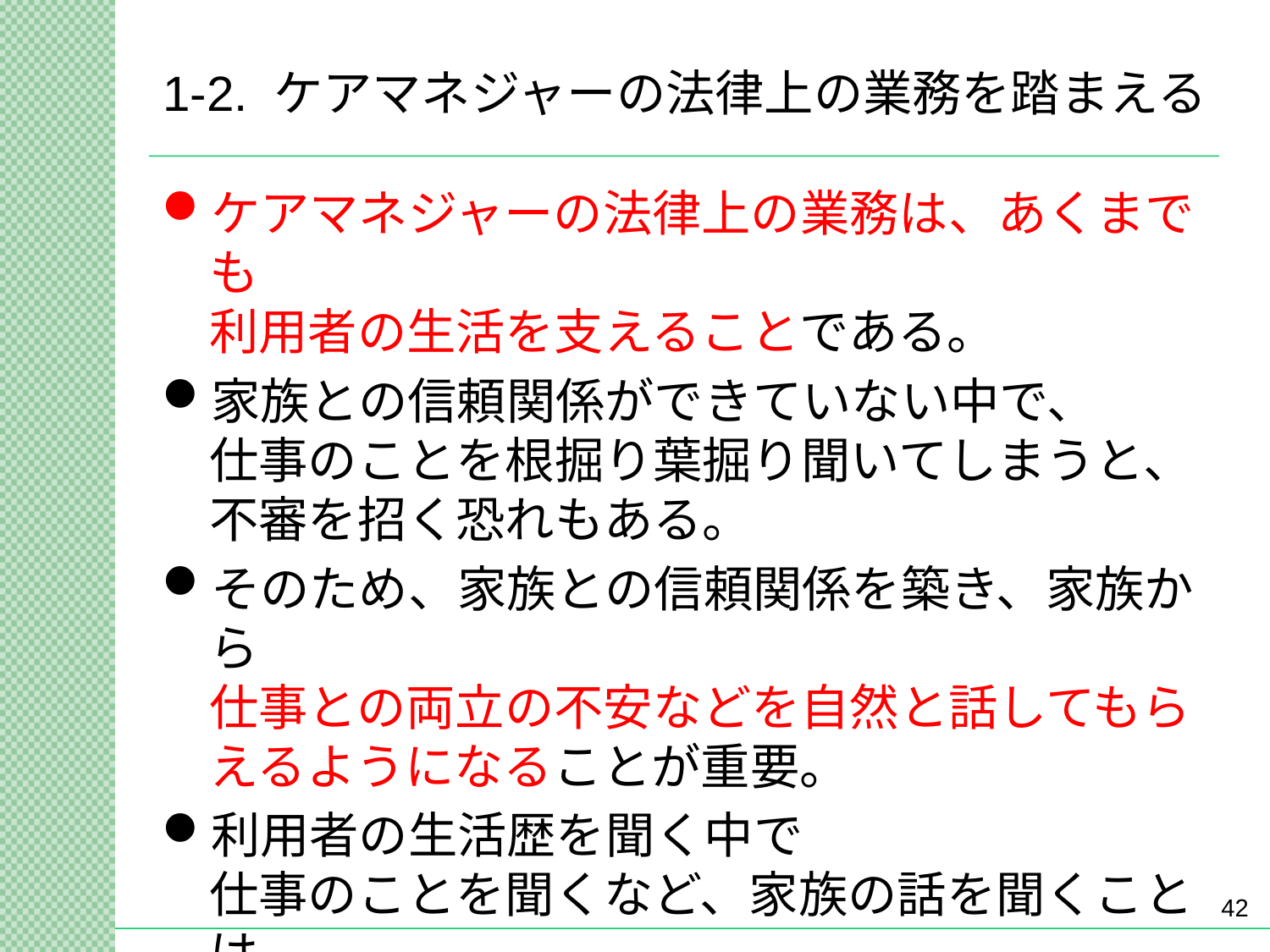

# 1-2. ケアマネジャーの法律上の業務を踏まえる
ケアマネジャーの法律上の業務は、あくまでも
利用者の生活を支えることである。
家族との信頼関係ができていない中で、
仕事のことを根掘り葉掘り聞いてしまうと、不審を招く恐れもある。
そのため、家族との信頼関係を築き、家族から
仕事との両立の不安などを自然と話してもらえるようになることが重要。
利用者の生活歴を聞く中で
仕事のことを聞くなど、家族の話を聞くことは、
利用者への支援の一環と意識することも大切。

42